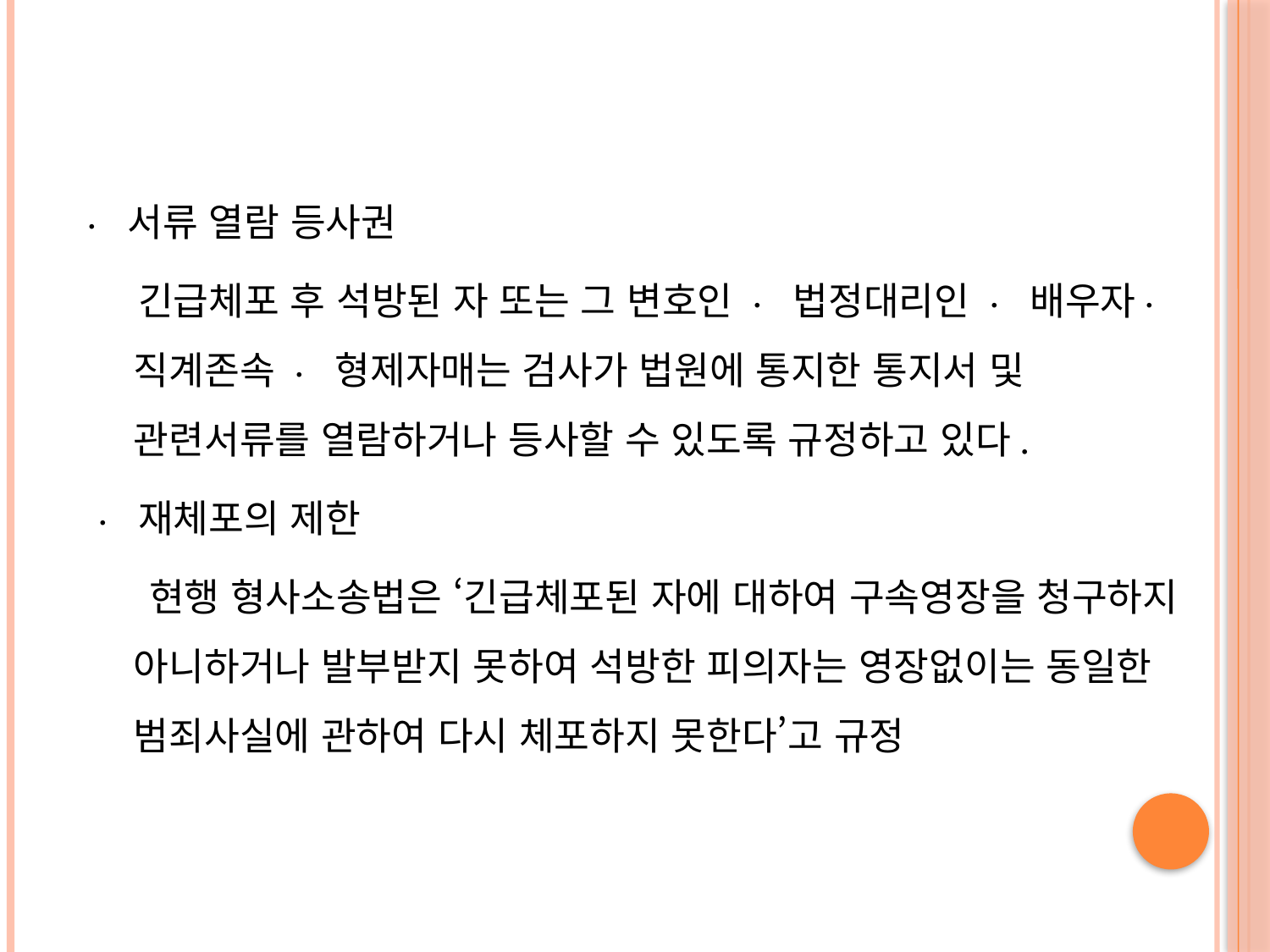

#
 ·  서류 열람 등사권
     긴급체포 후 석방된 자 또는 그 변호인 ·  법정대리인 ·  배우자·  직계존속 ·  형제자매는 검사가 법원에 통지한 통지서 및 관련서류를 열람하거나 등사할 수 있도록 규정하고 있다.
  ·  재체포의 제한
      현행 형사소송법은 ‘긴급체포된 자에 대하여 구속영장을 청구하지 아니하거나 발부받지 못하여 석방한 피의자는 영장없이는 동일한 범죄사실에 관하여 다시 체포하지 못한다’고 규정